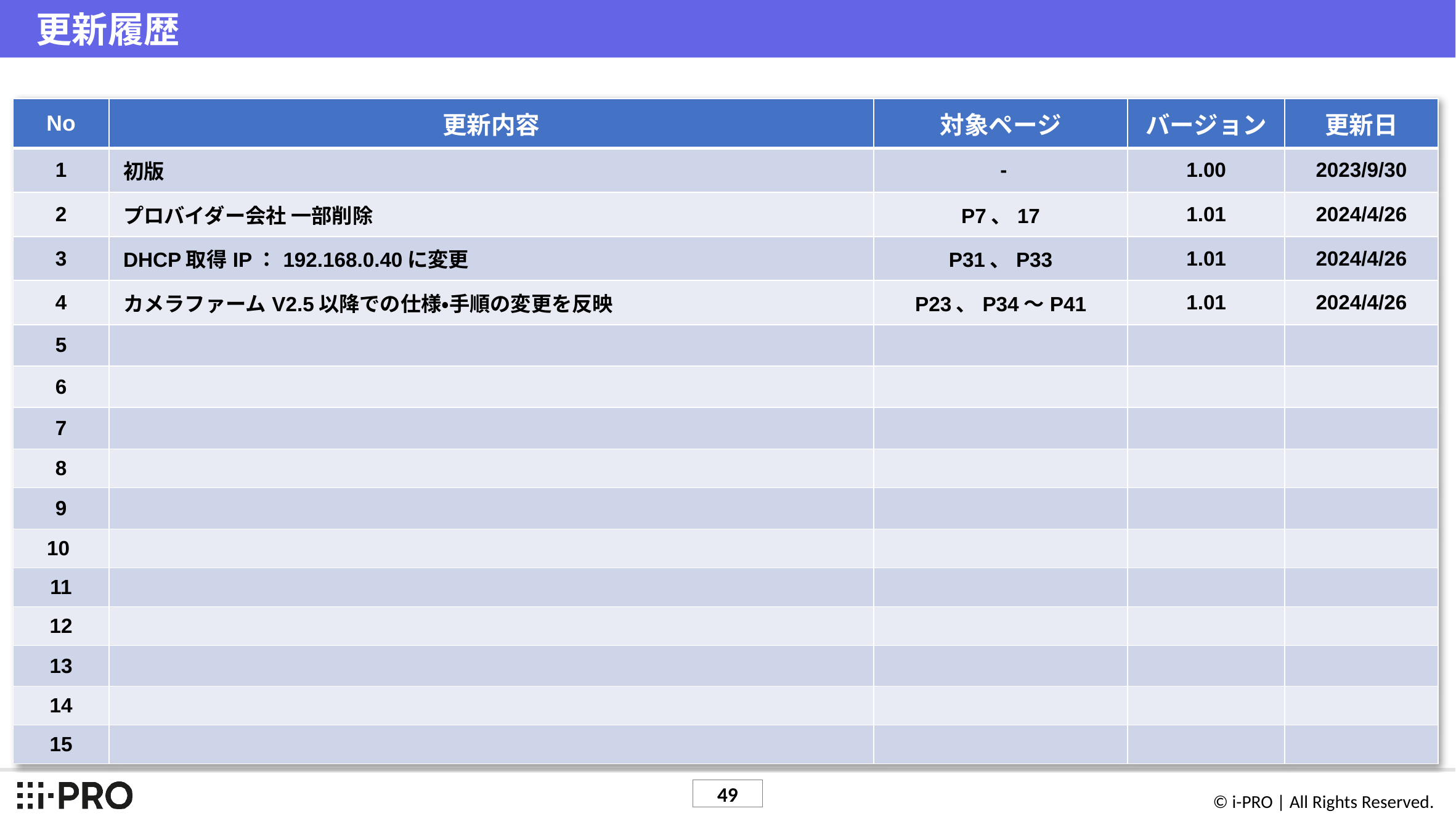

# 更新履歴
| No | 更新内容 | 対象ページ | バージョン | 更新日 |
| --- | --- | --- | --- | --- |
| 1 | 初版 | - | 1.00 | 2023/9/30 |
| 2 | プロバイダー会社 一部削除 | P7、17 | 1.01 | 2024/4/26 |
| 3 | DHCP取得IP：192.168.0.40に変更 | P31、P33 | 1.01 | 2024/4/26 |
| 4 | カメラファームV2.5以降での仕様・手順の変更を反映 | P23、P34～P41 | 1.01 | 2024/4/26 |
| 5 |  |  |  |  |
| 6 |  |  |  |  |
| 7 |  |  |  |  |
| 8 |  |  |  |  |
| 9 |  |  |  |  |
| 10 |  |  |  |  |
| 11 |  |  |  |  |
| 12 |  |  |  |  |
| 13 |  |  |  |  |
| 14 |  |  |  |  |
| 15 |  |  |  |  |